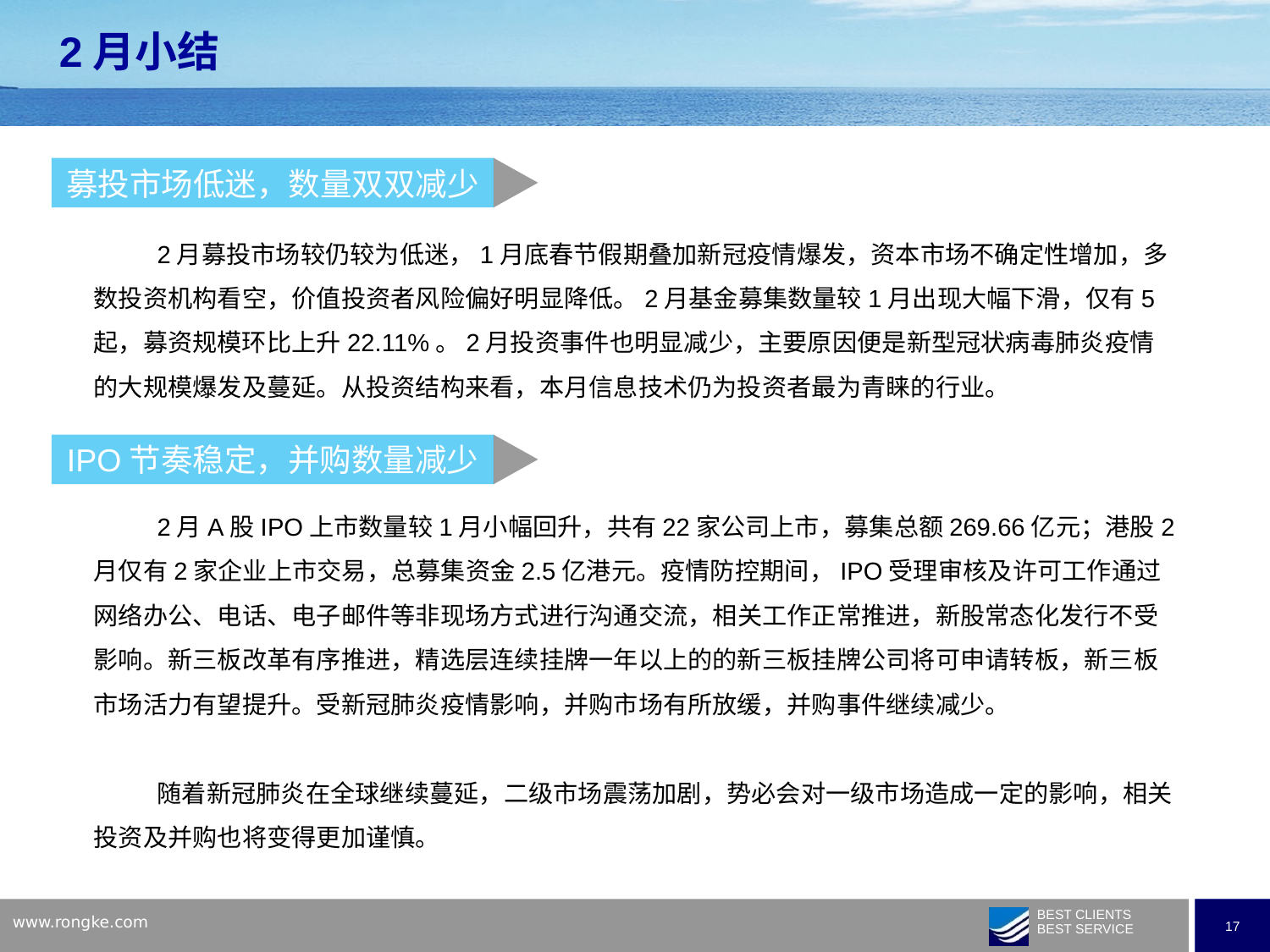

2月小结
募投市场低迷，数量双双减少

2月募投市场较仍较为低迷，1月底春节假期叠加新冠疫情爆发，资本市场不确定性增加，多数投资机构看空，价值投资者风险偏好明显降低。2月基金募集数量较1月出现大幅下滑，仅有5起，募资规模环比上升22.11%。2月投资事件也明显减少，主要原因便是新型冠状病毒肺炎疫情的大规模爆发及蔓延。从投资结构来看，本月信息技术仍为投资者最为青睐的行业。
IPO节奏稳定，并购数量减少

2月A股IPO上市数量较1月小幅回升，共有22家公司上市，募集总额269.66亿元；港股2月仅有2家企业上市交易，总募集资金2.5亿港元。疫情防控期间，IPO受理审核及许可工作通过网络办公、电话、电子邮件等非现场方式进行沟通交流，相关工作正常推进，新股常态化发行不受影响。新三板改革有序推进，精选层连续挂牌一年以上的的新三板挂牌公司将可申请转板，新三板市场活力有望提升。受新冠肺炎疫情影响，并购市场有所放缓，并购事件继续减少。

随着新冠肺炎在全球继续蔓延，二级市场震荡加剧，势必会对一级市场造成一定的影响，相关投资及并购也将变得更加谨慎。